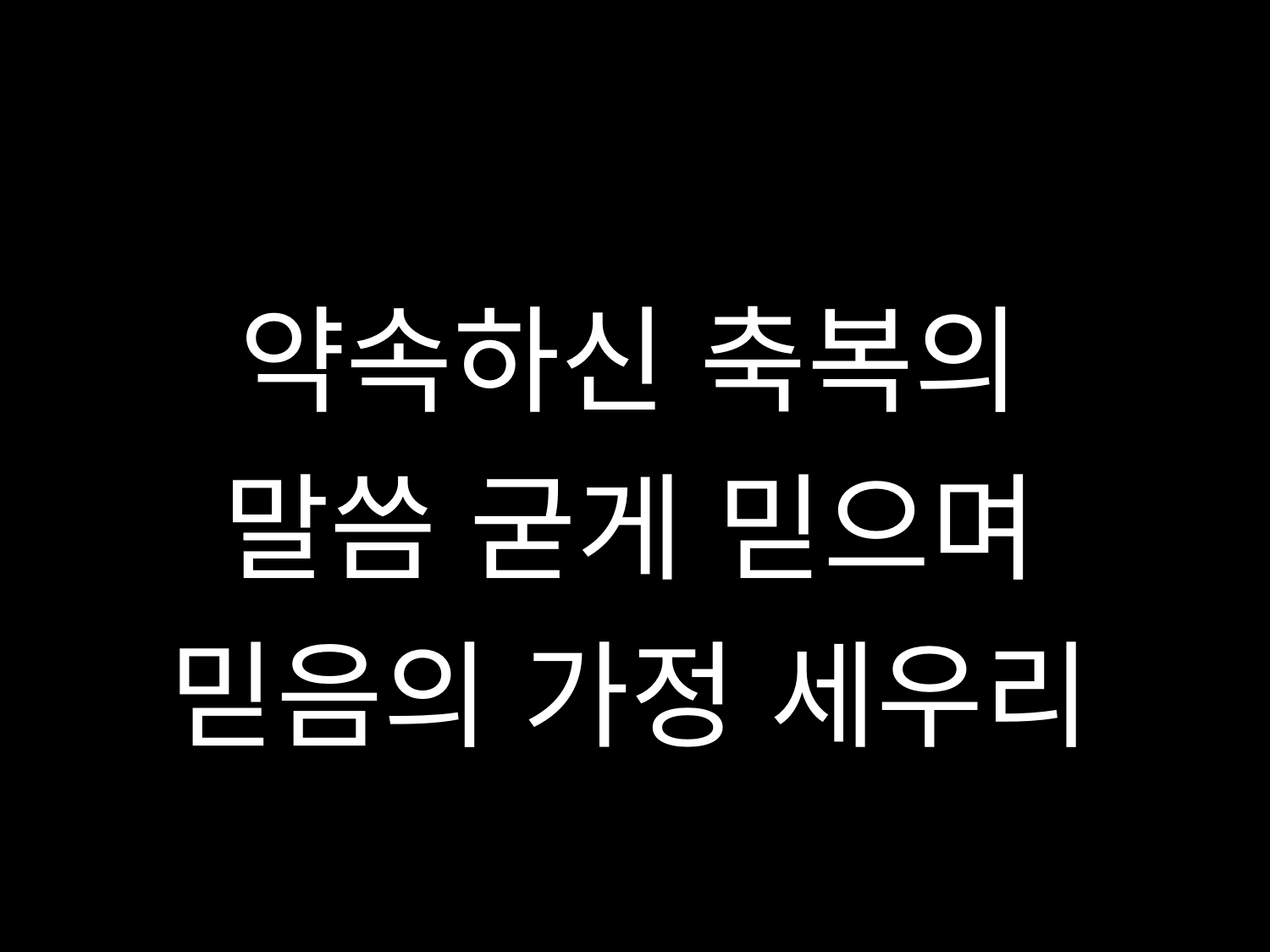

약속하신 축복의
말씀 굳게 믿으며
믿음의 가정 세우리